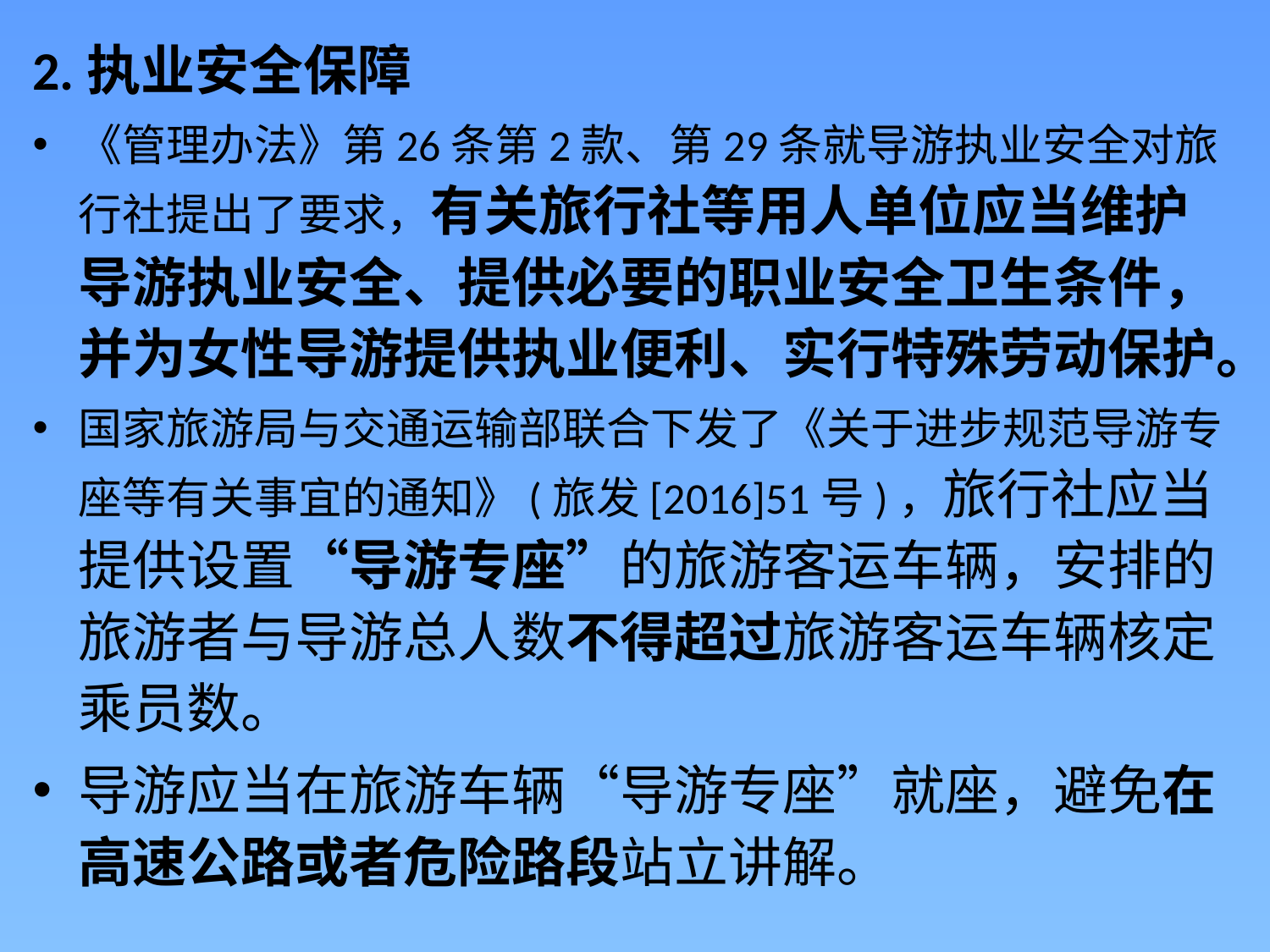

2.执业安全保障
《管理办法》第26条第2款、第29条就导游执业安全对旅行社提出了要求，有关旅行社等用人单位应当维护导游执业安全、提供必要的职业安全卫生条件，并为女性导游提供执业便利、实行特殊劳动保护。
国家旅游局与交通运输部联合下发了《关于进步规范导游专座等有关事宜的通知》(旅发[2016]51号)，旅行社应当提供设置“导游专座”的旅游客运车辆，安排的旅游者与导游总人数不得超过旅游客运车辆核定乘员数。
导游应当在旅游车辆“导游专座”就座，避免在高速公路或者危险路段站立讲解。